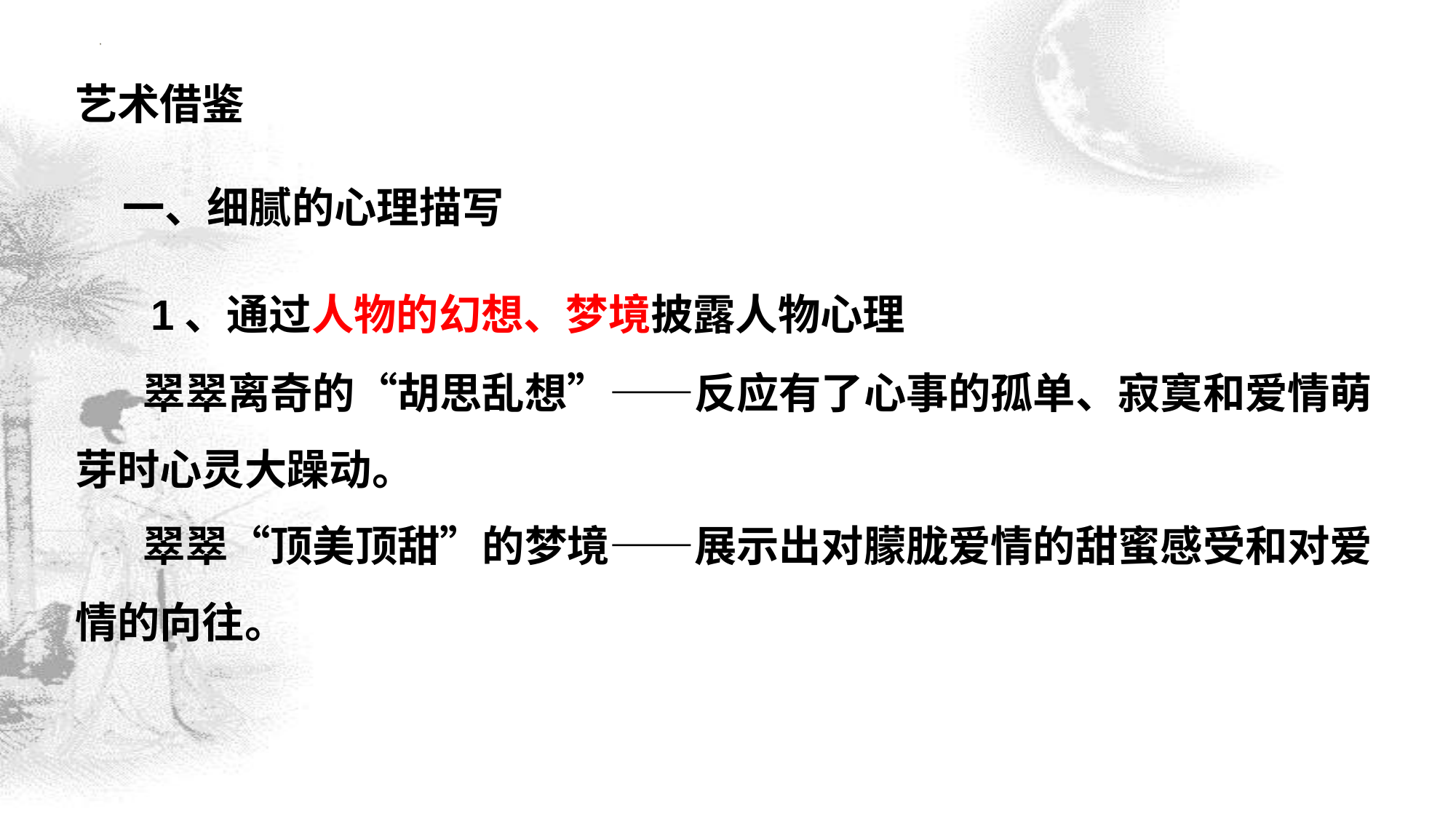

艺术借鉴
一、细腻的心理描写
     1、通过人物的幻想、梦境披露人物心理
      翠翠离奇的“胡思乱想”——反应有了心事的孤单、寂寞和爱情萌芽时心灵大躁动。
      翠翠“顶美顶甜”的梦境——展示出对朦胧爱情的甜蜜感受和对爱情的向往。